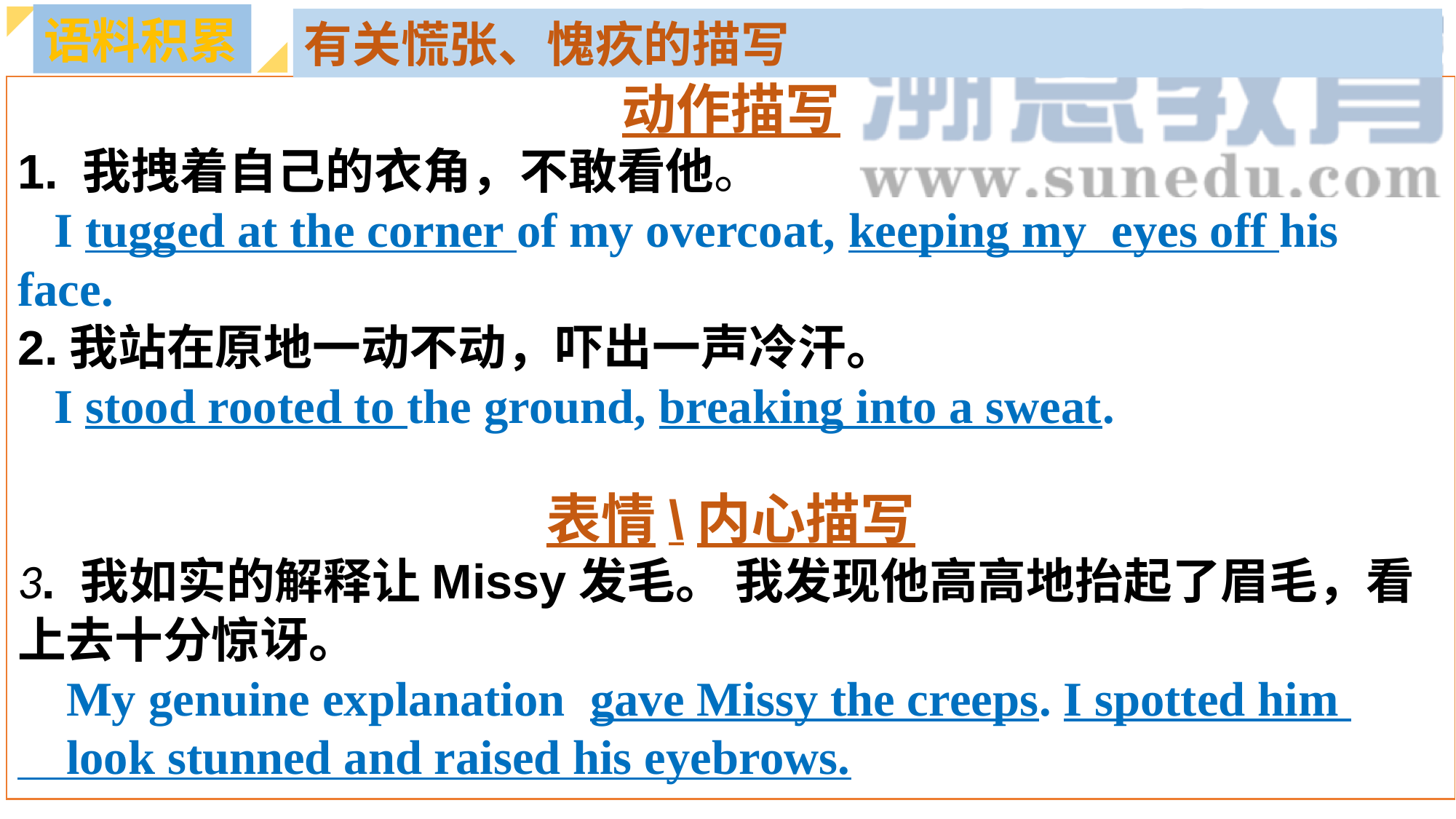

语料积累

有关慌张、愧疚的描写

动作描写
1. 我拽着自己的衣角，不敢看他。
   I tugged at the corner of my overcoat, keeping my  eyes off his face.
2.我站在原地一动不动，吓出一声冷汗。
   I stood rooted to the ground, breaking into a sweat.

表情\内心描写
3. 我如实的解释让Missy发毛。 我发现他高高地抬起了眉毛，看上去十分惊讶。
    My genuine explanation  gave Missy the creeps. I spotted him
    look stunned and raised his eyebrows.